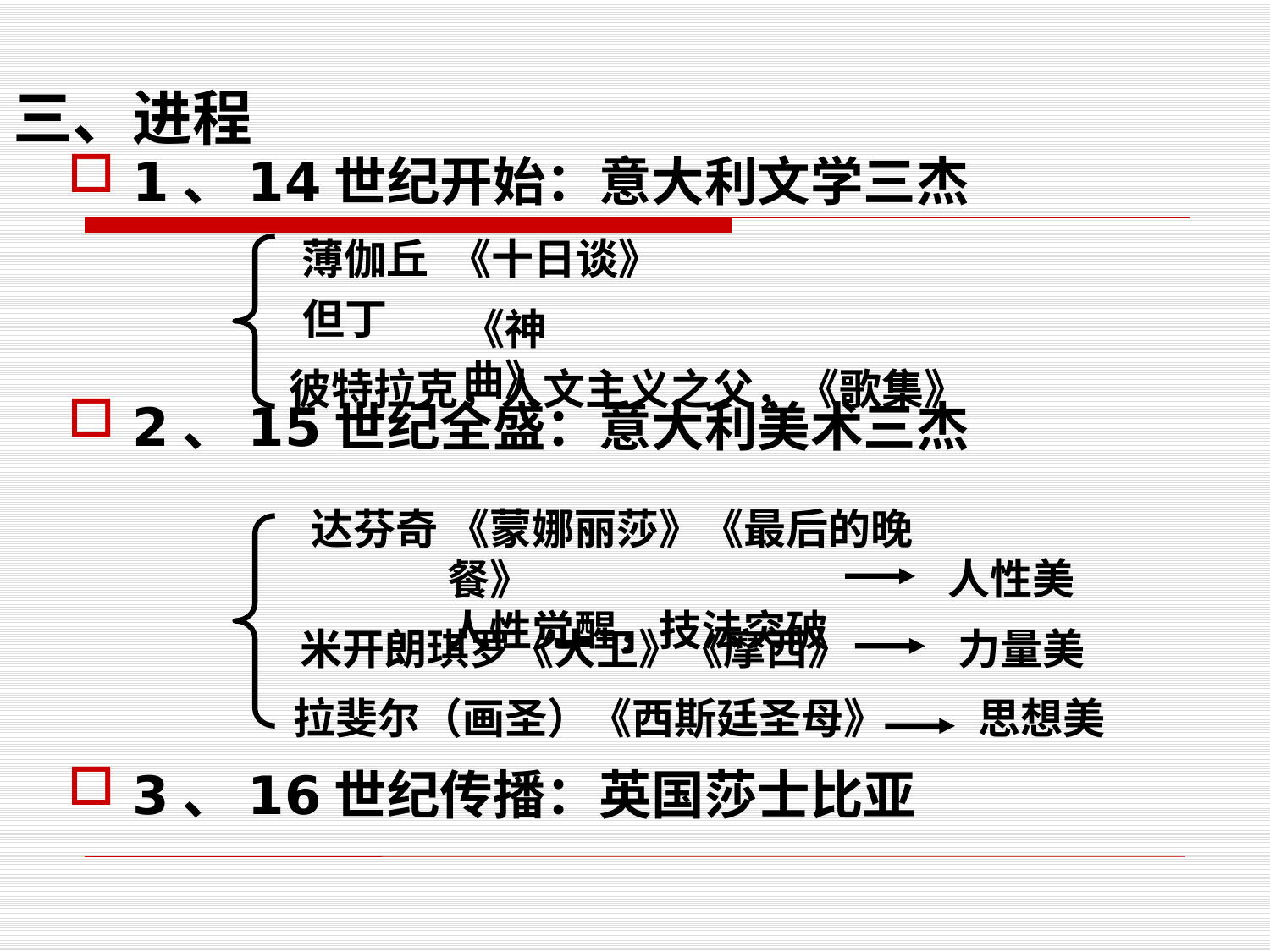

# 三、进程

1、14世纪开始：意大利文学三杰

2、15世纪全盛：意大利美术三杰

3、16世纪传播：英国莎士比亚
薄伽丘
《十日谈》

但丁
《神曲》
彼特拉克，人文主义之父，《歌集》
达芬奇
《蒙娜丽莎》《最后的晚餐》
人性觉醒，技法突破

人性美

米开朗琪罗《大卫》《摩西》
力量美

拉斐尔（画圣）《西斯廷圣母》
思想美